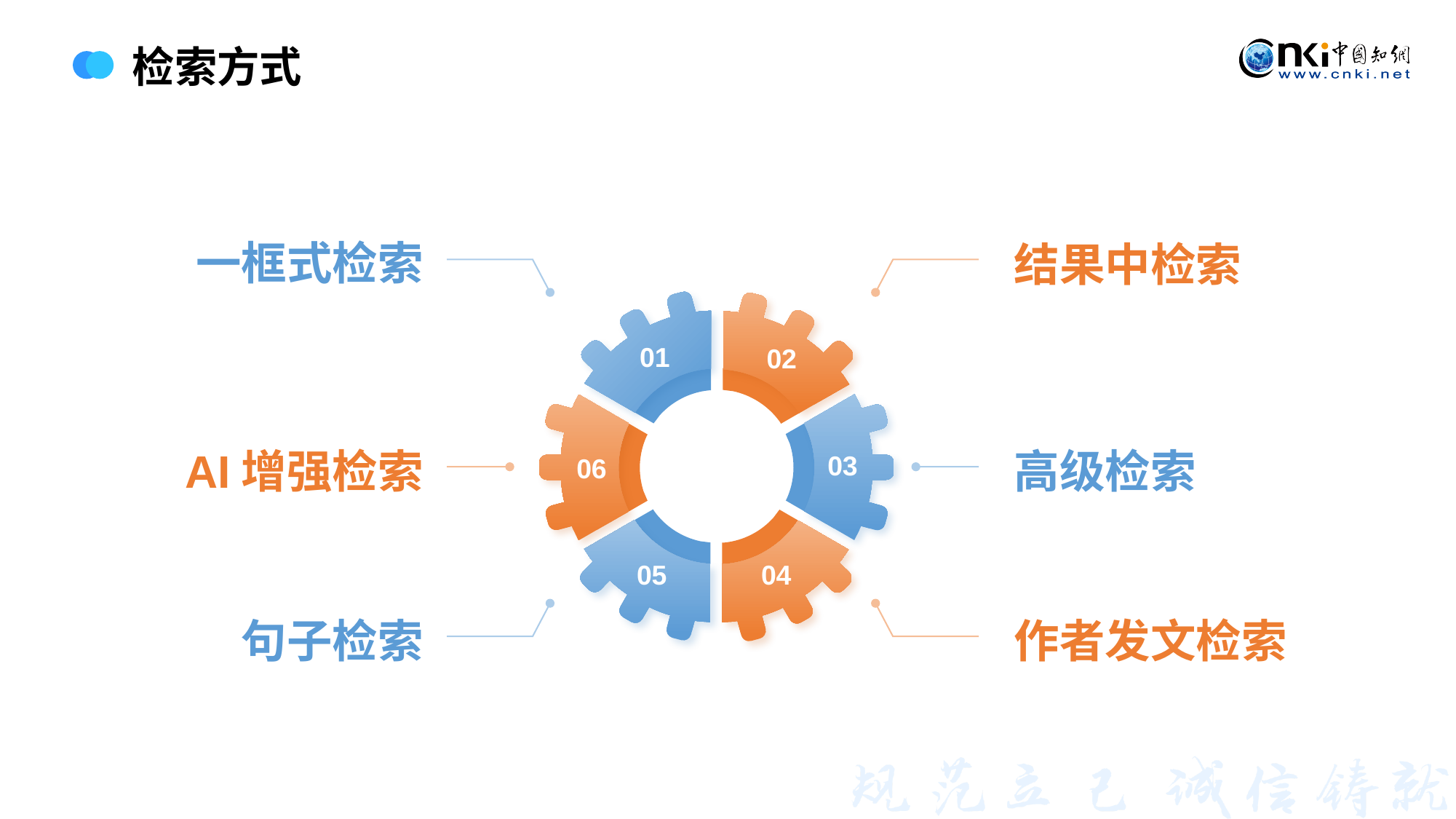

检索方式
一框式检索
结果中检索

01
02

03
06
AI增强检索
高级检索

05
04

句子检索
作者发文检索